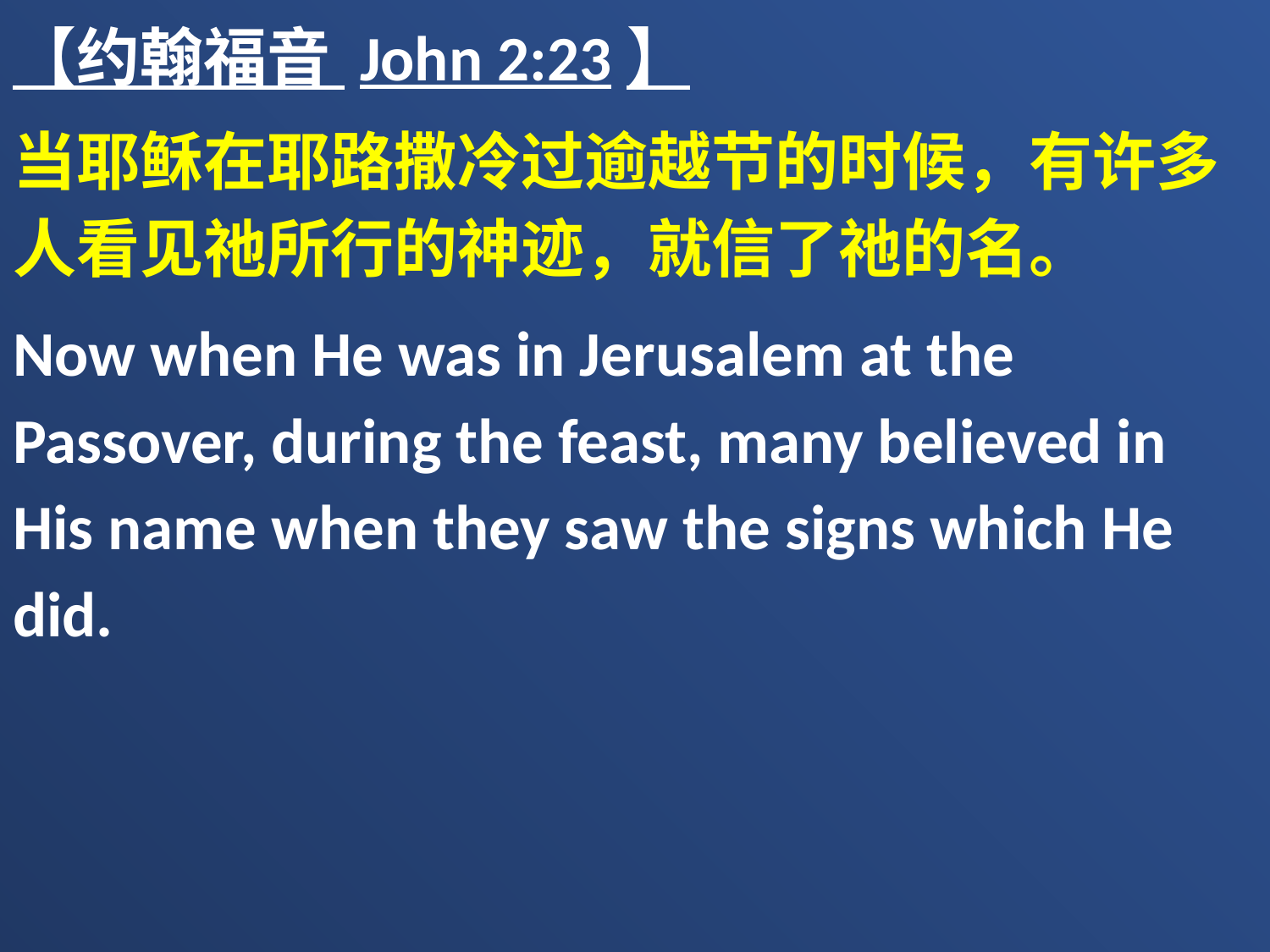

【约翰福音 John 2:23】
当耶稣在耶路撒冷过逾越节的时候，有许多人看见祂所行的神迹，就信了祂的名。
Now when He was in Jerusalem at the Passover, during the feast, many believed in His name when they saw the signs which He did.